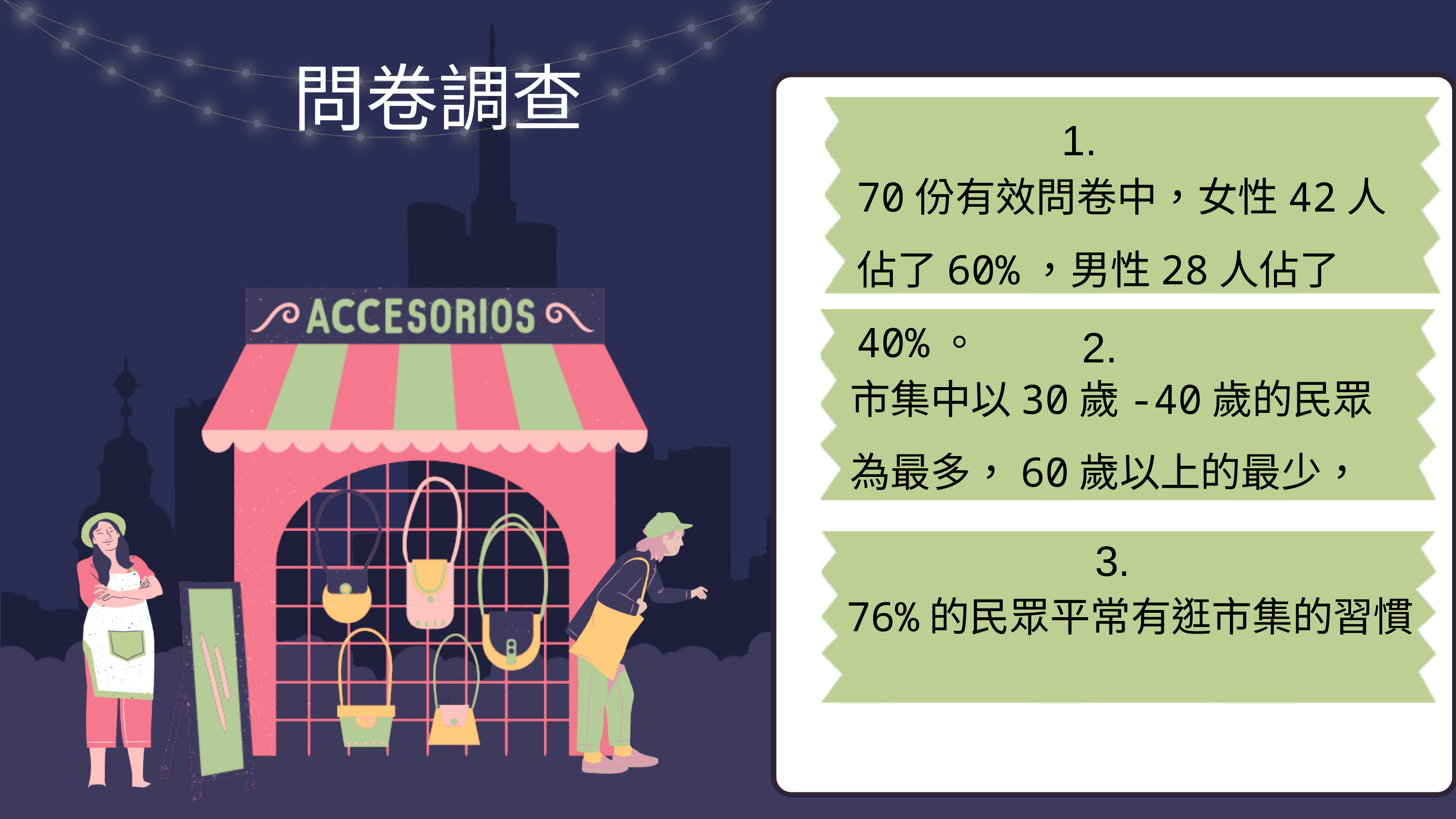

問卷調查

1.
70份有效問卷中，女性42人佔了60%，男性28人佔了40%。

2.
市集中以30歲-40歲的民眾為最多，60歲以上的最少，

3.

76%的民眾平常有逛市集的習慣